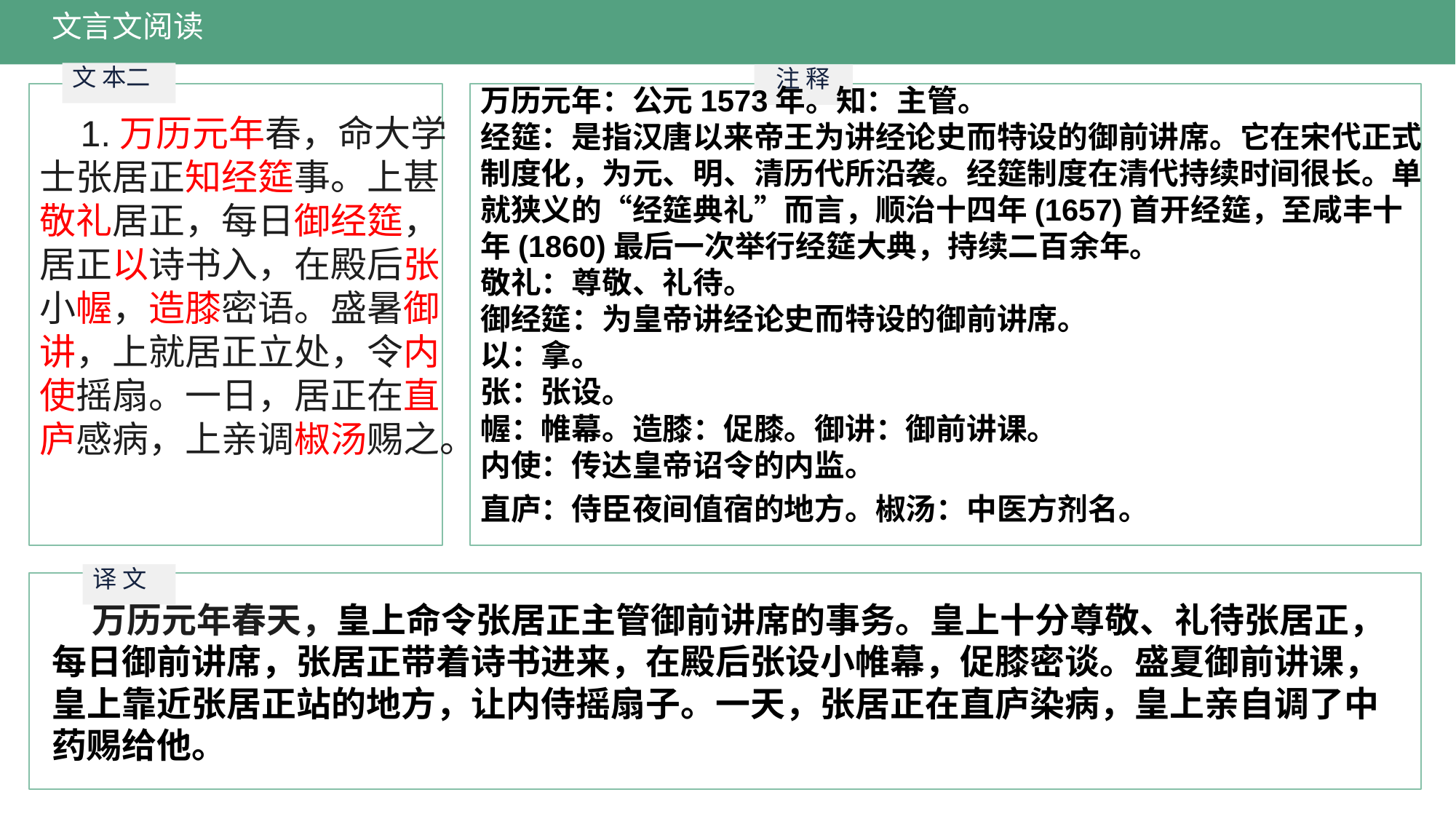

文言文阅读
文 本二

注 释

万历元年：公元1573年。知：主管。
经筵：是指汉唐以来帝王为讲经论史而特设的御前讲席。它在宋代正式制度化，为元、明、清历代所沿袭。经筵制度在清代持续时间很长。单就狭义的“经筵典礼”而言，顺治十四年(1657)首开经筵，至咸丰十年(1860)最后一次举行经筵大典，持续二百余年。
敬礼：尊敬、礼待。
御经筵：为皇帝讲经论史而特设的御前讲席。
以：拿。
张：张设。
幄：帷幕。造膝：促膝。御讲：御前讲课。
内使：传达皇帝诏令的内监。
直庐：侍臣夜间值宿的地方。椒汤：中医方剂名。‌

    1.万历元年春，命大学士张居正知经筵事。上甚敬礼居正，每日御经筵，居正以诗书入，在殿后张小幄，造膝密语。盛暑御讲，上就居正立处，令内使摇扇。一日，居正在直庐感病，上亲调椒汤赐之。
译 文

    万历元年春天，皇上命令张居正主管御前讲席的事务。皇上十分尊敬、礼待张居正，每日御前讲席，张居正带着诗书进来，在殿后张设小帷幕，促膝密谈。盛夏御前讲课，皇上靠近张居正站的地方，让内侍摇扇子。一天，张居正在直庐染病，皇上亲自调了中药赐给他。